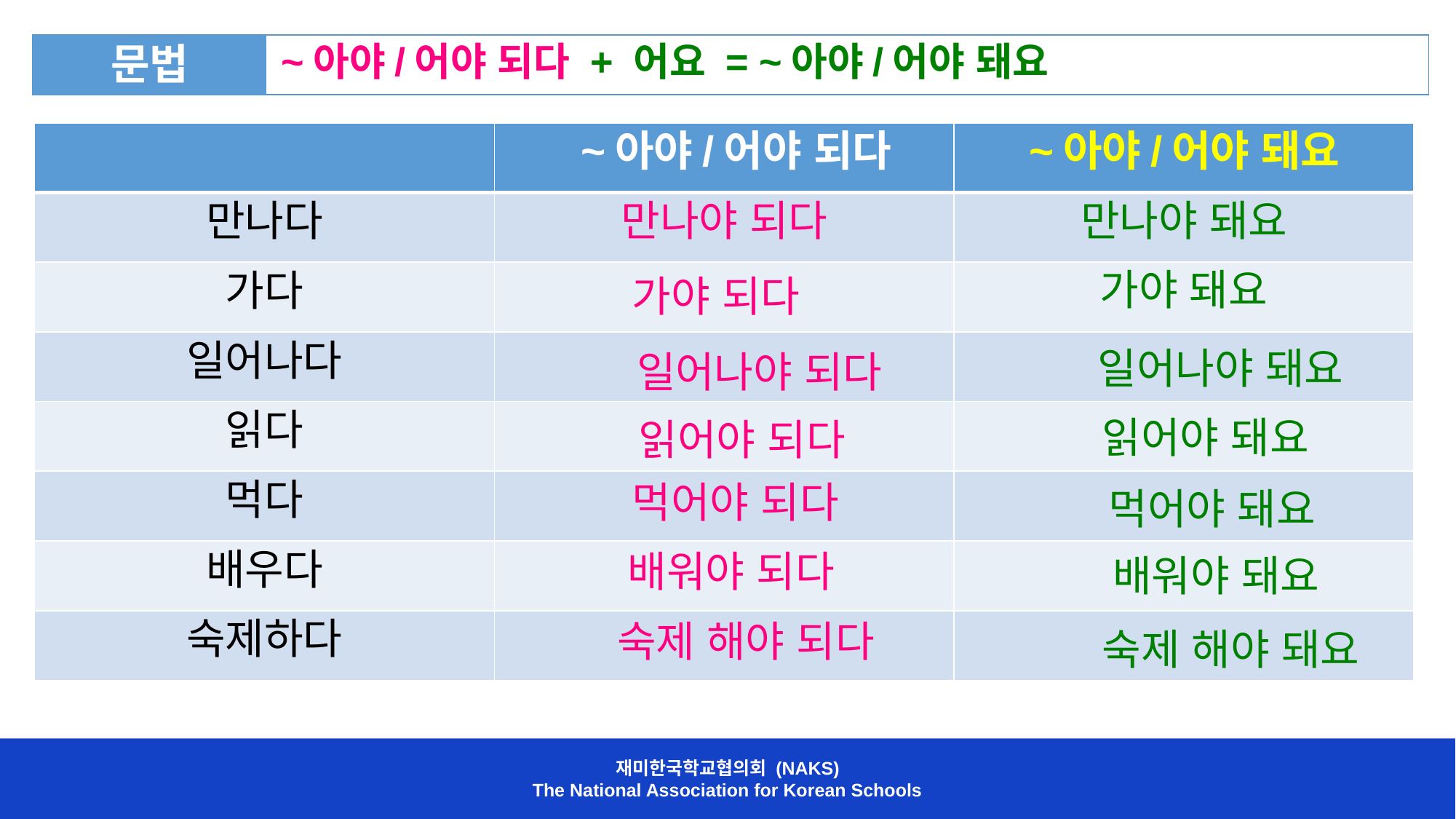

| 문법 | ~아야/어야 되다 + 어요 = ~아야/어야 돼요 |
| --- | --- |
|  | ~아야/어야 되다 | ~아야/어야 돼요 |
| --- | --- | --- |
| 만나다 | 만나야 되다 | 만나야 돼요 |
| 가다 |  |  |
| 일어나다 |  |  |
| 읽다 |  |  |
| 먹다 |  |  |
| 배우다 |  |  |
| 숙제하다 |  |  |
가야 돼요
가야 되다
일어나야 돼요
일어나야 되다
읽어야 돼요
읽어야 되다
먹어야 되다
먹어야 돼요
배워야 되다
배워야 돼요
숙제 해야 되다
숙제 해야 돼요
재미한국학교협의회 (NAKS)
The National Association for Korean Schools